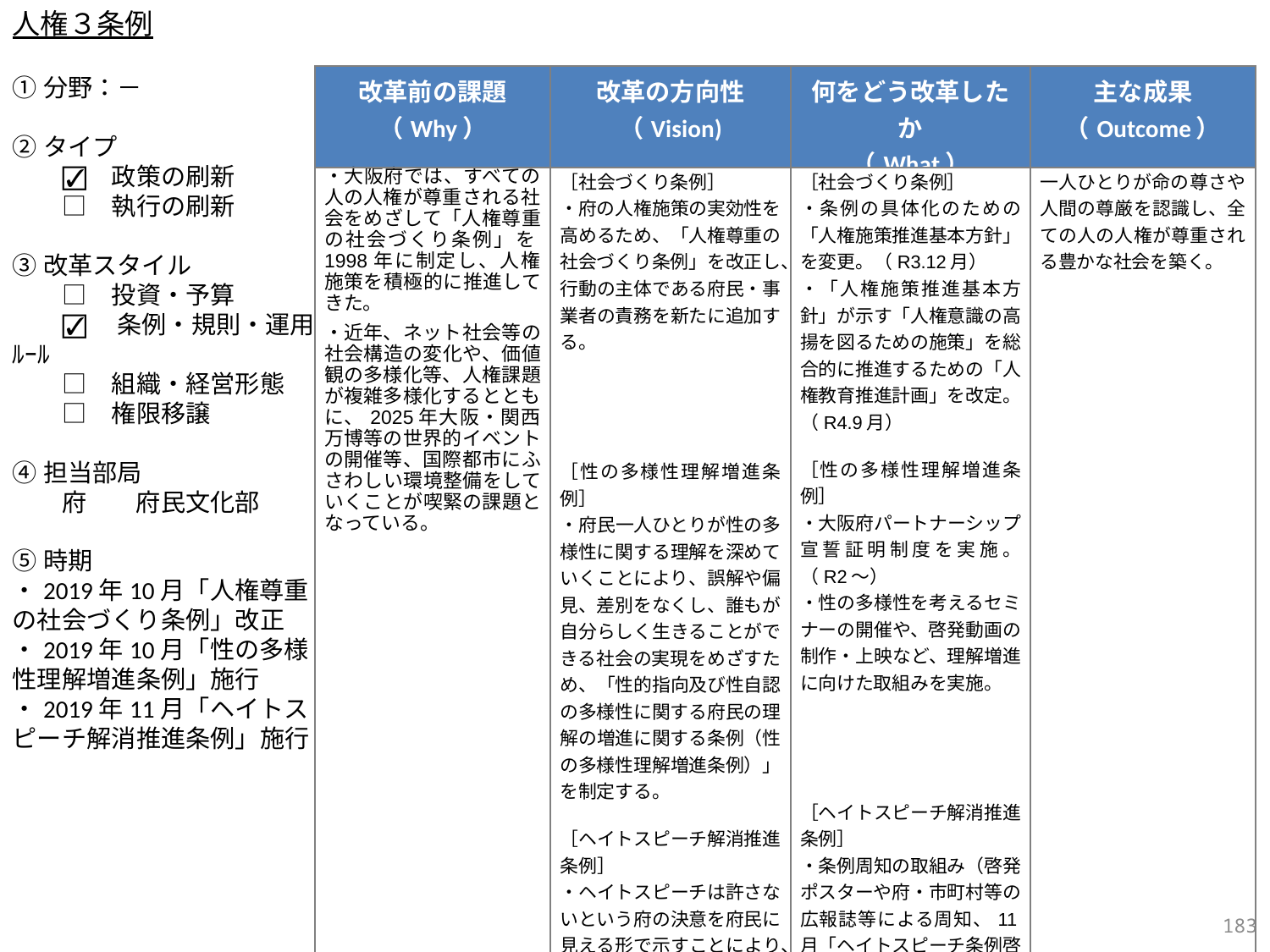

人権３条例
①分野：－

②タイプ
　　☑　政策の刷新
　　□　執行の刷新

③改革スタイル
　　□　投資・予算
　　☑ 　条例・規則・運用ﾙｰﾙ
　　□　組織・経営形態
　　□　権限移譲

④担当部局
　　府　　府民文化部

⑤時期
・2019年10月「人権尊重の社会づくり条例」改正
・2019年10月「性の多様性理解増進条例」施行
・2019年11月「ヘイトスピーチ解消推進条例」施行

| 改革前の課題 （Why） | 改革の方向性 （Vision) | 何をどう改革したか （What） | 主な成果 （Outcome） |
| --- | --- | --- | --- |
| ・大阪府では、すべての人の人権が尊重される社会をめざして「人権尊重の社会づくり条例」を1998年に制定し、人権施策を積極的に推進してきた。 ・近年、ネット社会等の社会構造の変化や、価値観の多様化等、人権課題が複雑多様化するとともに、2025年大阪・関西万博等の世界的イベントの開催等、国際都市にふさわしい環境整備をしていくことが喫緊の課題となっている。 | ［社会づくり条例］ ・府の人権施策の実効性を高めるため、「人権尊重の社会づくり条例」を改正し、行動の主体である府民・事業者の責務を新たに追加する。 ［性の多様性理解増進条例］ ・府民一人ひとりが性の多様性に関する理解を深めていくことにより、誤解や偏見、差別をなくし、誰もが自分らしく生きることができる社会の実現をめざすため、「性的指向及び性自認の多様性に関する府民の理解の増進に関する条例（性の多様性理解増進条例）」を制定する。 ［ヘイトスピーチ解消推進条例］ ・ヘイトスピーチは許さないという府の決意を府民に見える形で示すことにより、ヘイトスピーチを解消していく機運を醸成するため、「人種又は民族を理由とする不当な差別的言動の解消の推進に関する条例（ヘイトスピーチ解消推進条例）」を制定する。 | ［社会づくり条例］ ・条例の具体化のための「人権施策推進基本方針」を変更。（R3.12月） ・「人権施策推進基本方針」が示す「人権意識の高揚を図るための施策」を総合的に推進するための「人権教育推進計画」を改定。（R4.9月） ［性の多様性理解増進条例］ ・大阪府パートナーシップ宣誓証明制度を実施。（R2～） ・性の多様性を考えるセミナーの開催や、啓発動画の制作・上映など、理解増進に向けた取組みを実施。 ［ヘイトスピーチ解消推進条例］ ・条例周知の取組み（啓発ポスターや府・市町村等の広報誌等による周知、11月「ヘイトスピーチ条例啓発推進月間」における集中的な取組み）を実施。 ・庁内関係部局へ公の施設の利用案内等にヘイトスピーチ禁止についての附款を付すことを依頼。(R2) | 一人ひとりが命の尊さや人間の尊厳を認識し、全ての人の人権が尊重される豊かな社会を築く。 |
183